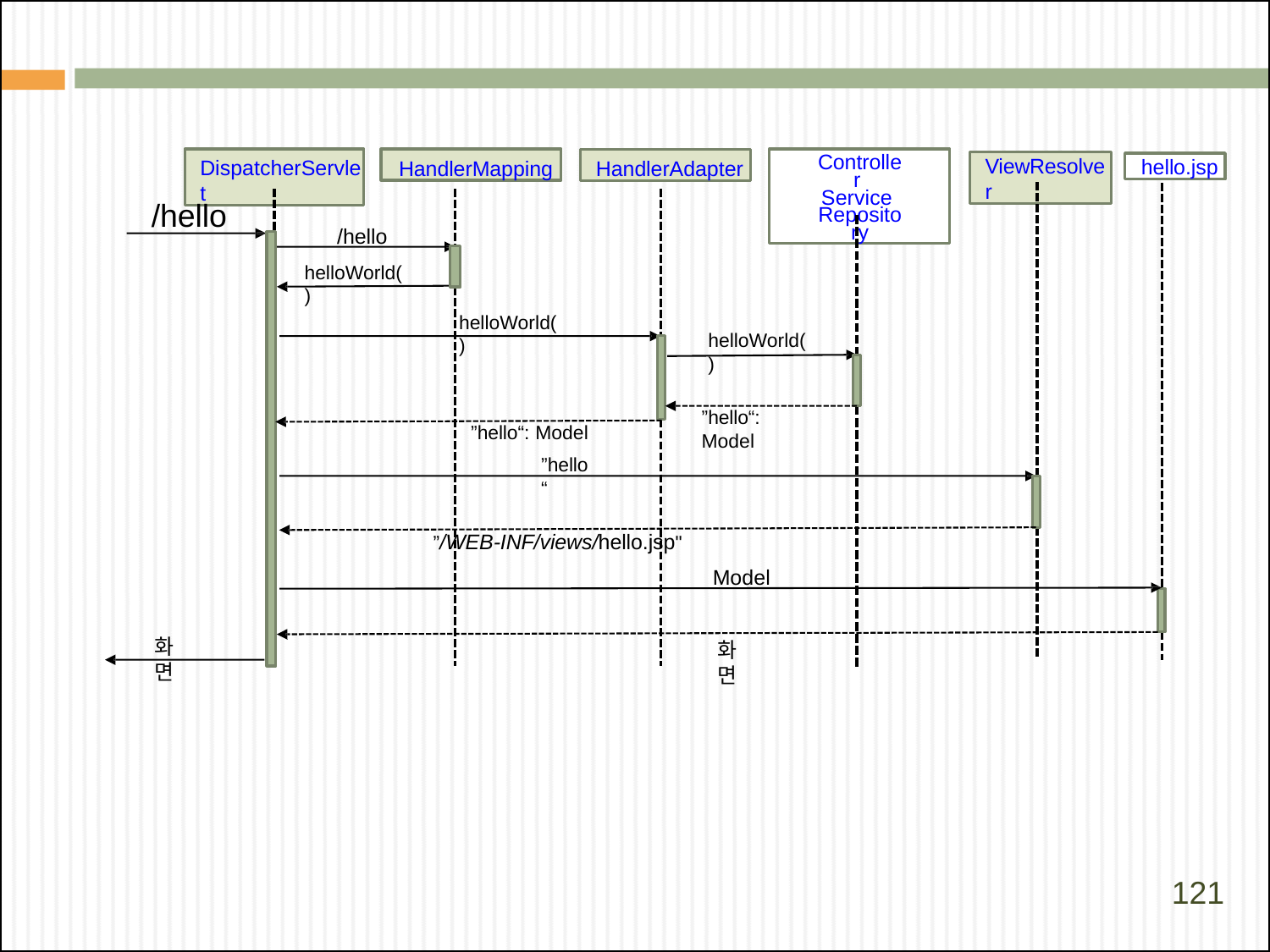

DispatcherServlet
HandlerMapping
Controller  Service  Repository
HandlerAdapter
ViewResolver
hello.jsp

/hello
/hello
helloWorld()

helloWorld()
helloWorld()

”hello“: Model

”hello“: Model
”hello“

”/WEB-INF/views/hello.jsp"
Model

화면

화면

121